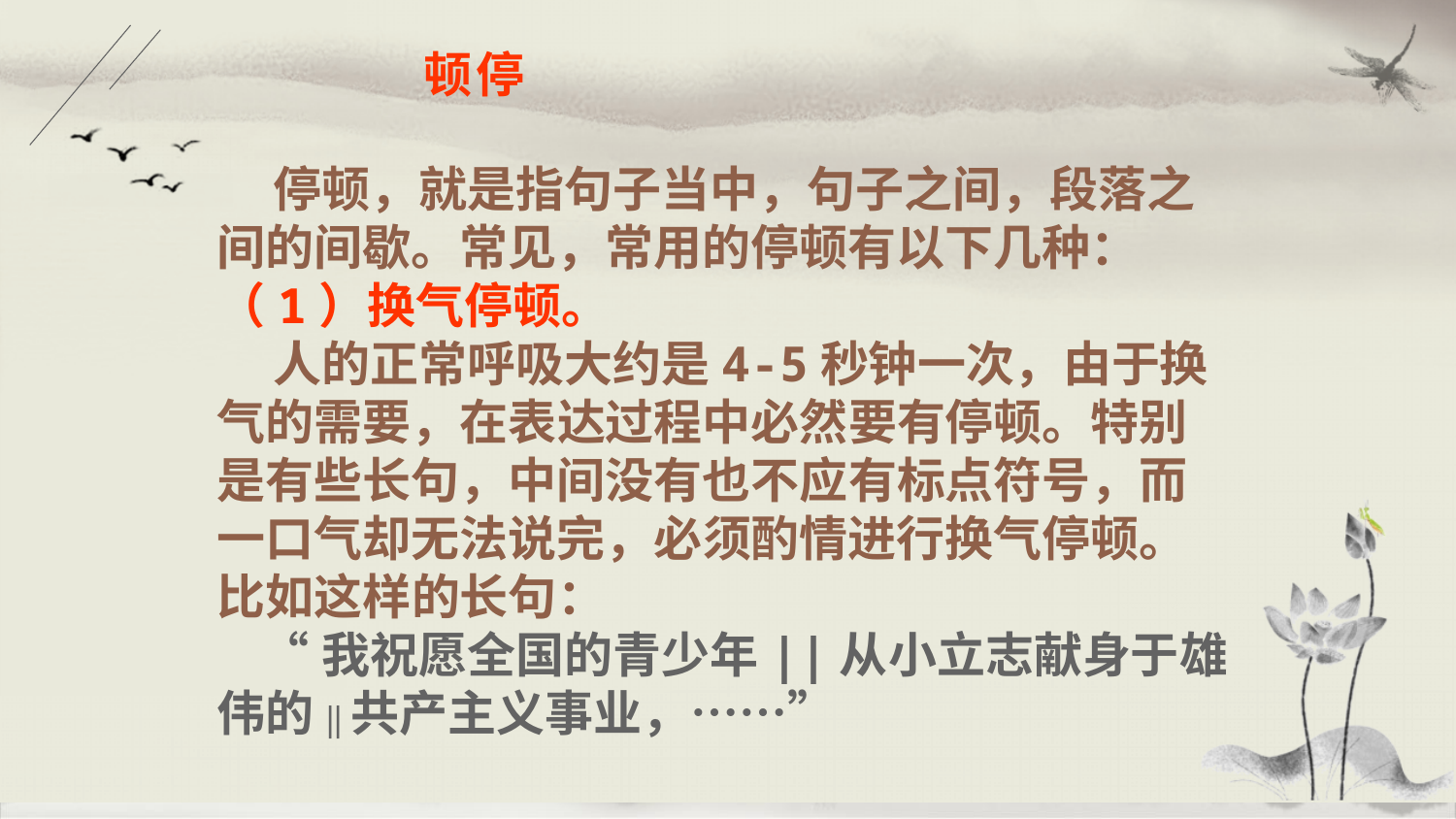

# 停    顿
    停顿，就是指句子当中，句子之间，段落之间的间歇。常见，常用的停顿有以下几种：
（1）换气停顿。
    人的正常呼吸大约是4-5秒钟一次，由于换气的需要，在表达过程中必然要有停顿。特别是有些长句，中间没有也不应有标点符号，而一口气却无法说完，必须酌情进行换气停顿。比如这样的长句：
    “我祝愿全国的青少年||从小立志献身于雄伟的||共产主义事业，……”